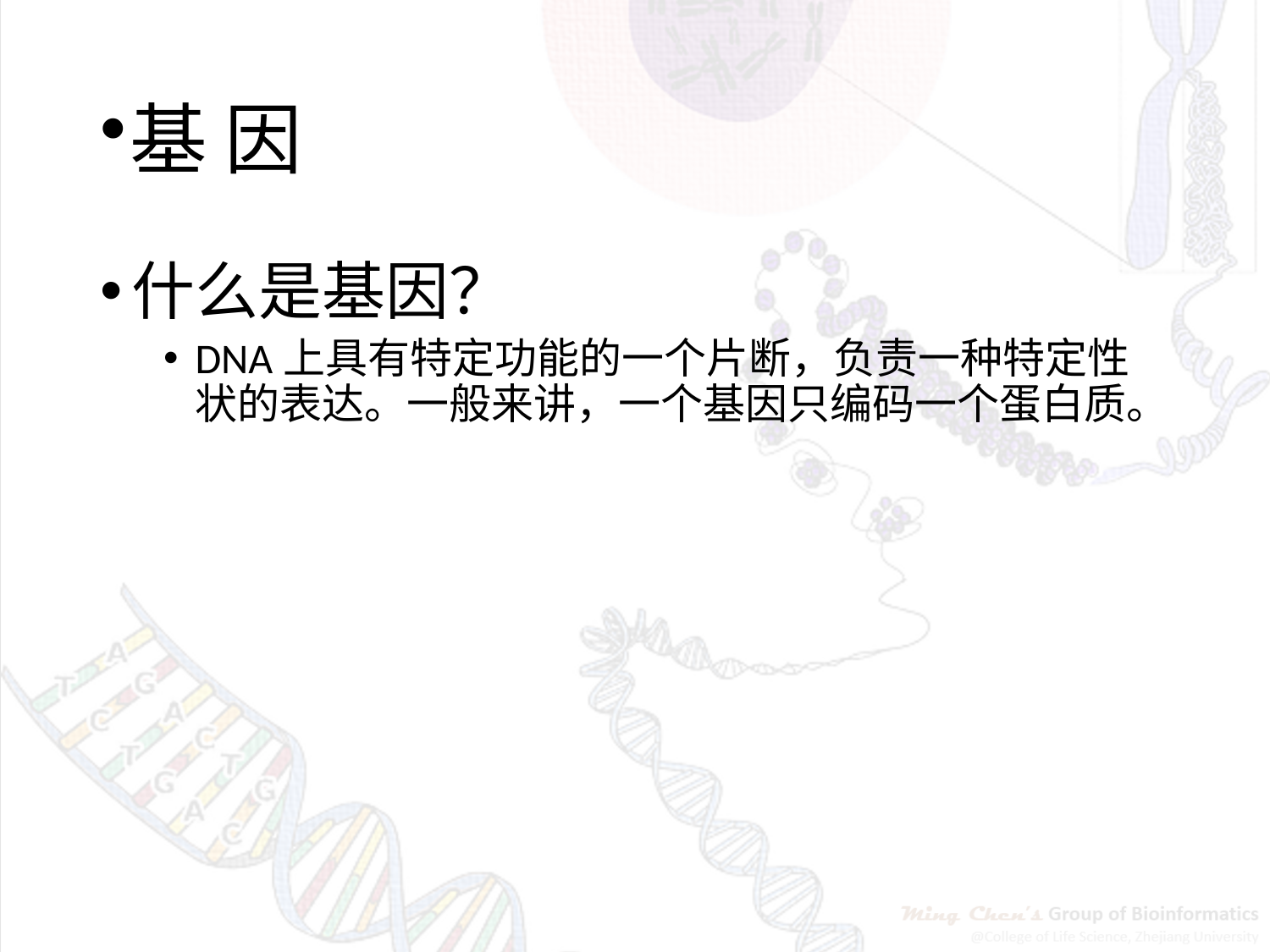

# 基 因
什么是基因？
DNA上具有特定功能的一个片断，负责一种特定性状的表达。一般来讲，一个基因只编码一个蛋白质。